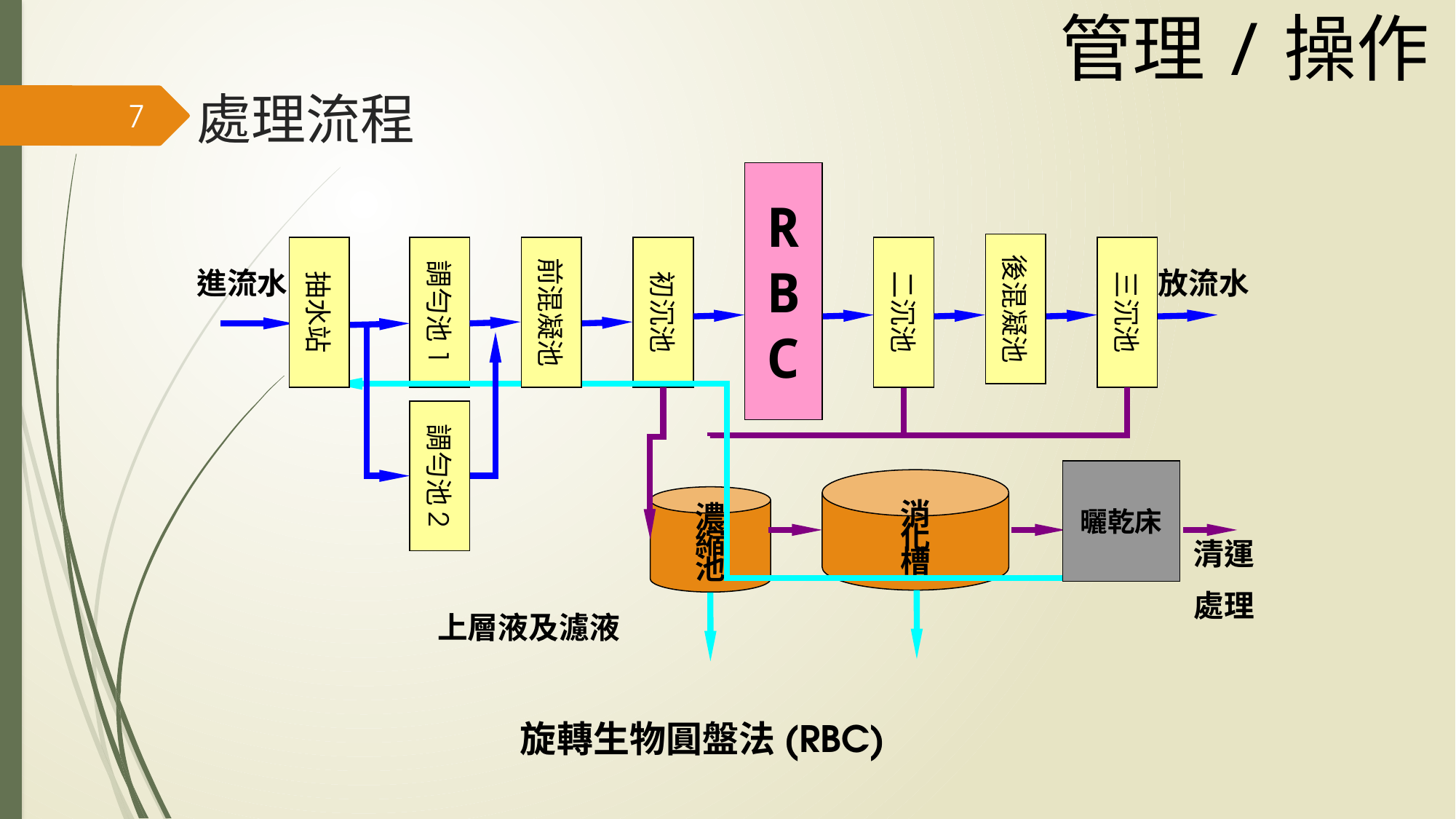

管理/操作
處理流程
7
R
B
C
後混凝池
抽水站
調勻池1
前混凝池
初沉池
二沉池
三沉池
進流水
放流水

調勻池2
曬乾床
消
化
槽
濃
縮
池

清運
處理

上層液及濾液
旋轉生物圓盤法(RBC)